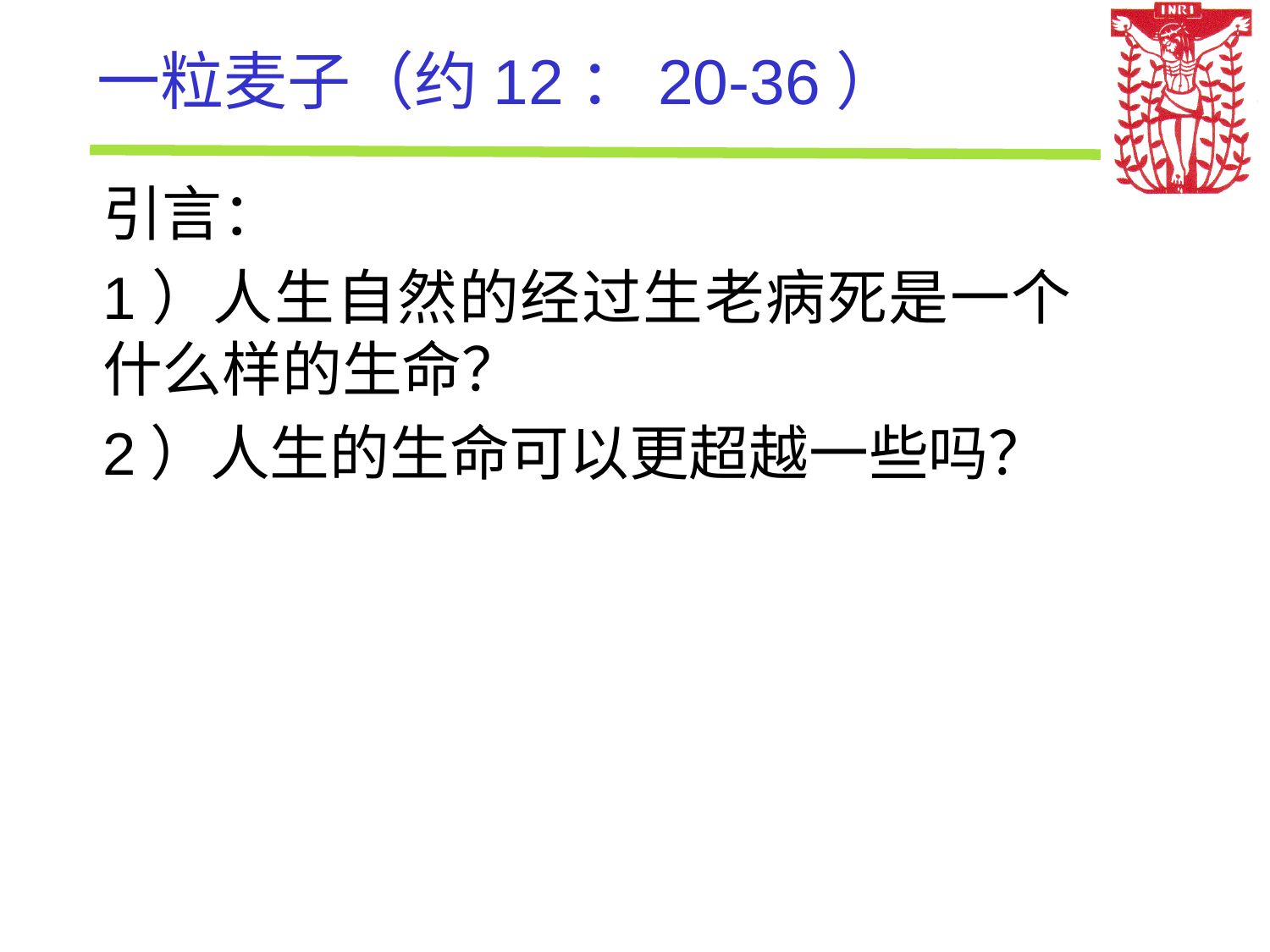

# 一粒麦子（约12：20-36）
引言：
1）人生自然的经过生老病死是一个  什么样的生命？
2）人生的生命可以更超越一些吗？